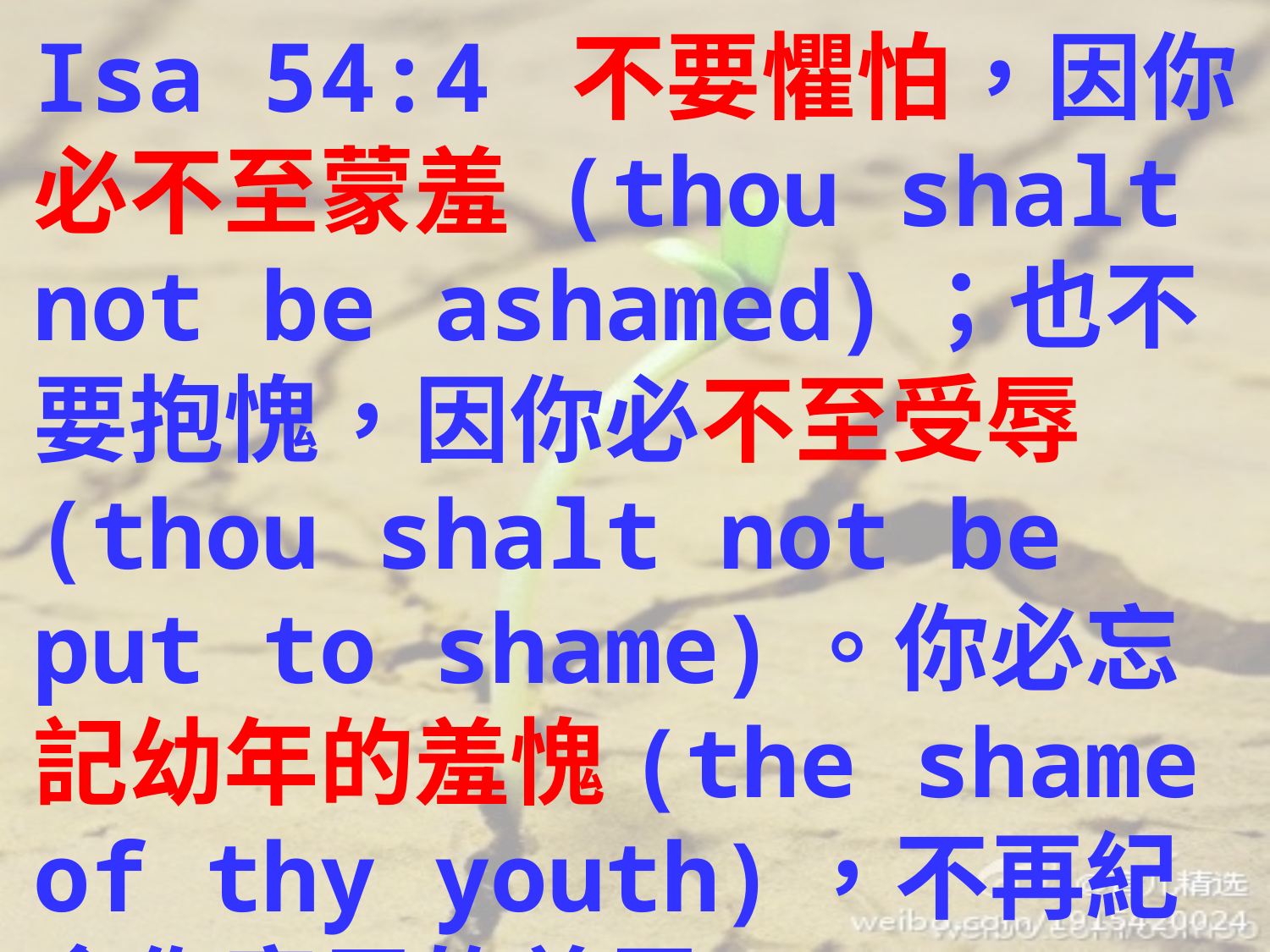

Isa 54:4 不要懼怕，因你必不至蒙羞 (thou shalt not be ashamed)；也不要抱愧，因你必不至受辱(thou shalt not be put to shame)。你必忘記幼年的羞愧(the shame of thy youth)，不再紀念你寡居的羞辱。